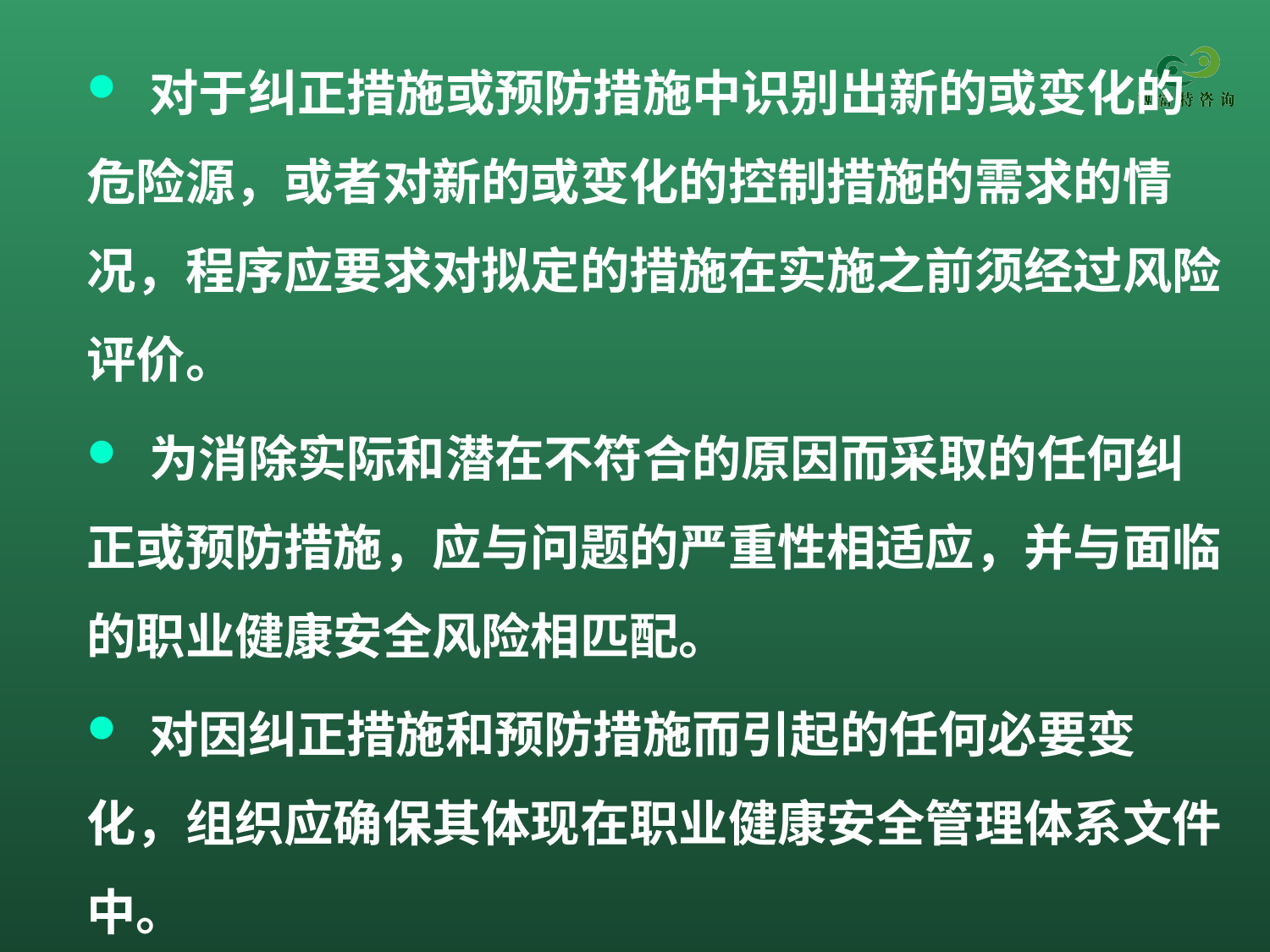

对于纠正措施或预防措施中识别出新的或变化的危险源，或者对新的或变化的控制措施的需求的情况，程序应要求对拟定的措施在实施之前须经过风险评价。
 为消除实际和潜在不符合的原因而采取的任何纠正或预防措施，应与问题的严重性相适应，并与面临的职业健康安全风险相匹配。
 对因纠正措施和预防措施而引起的任何必要变化，组织应确保其体现在职业健康安全管理体系文件中。